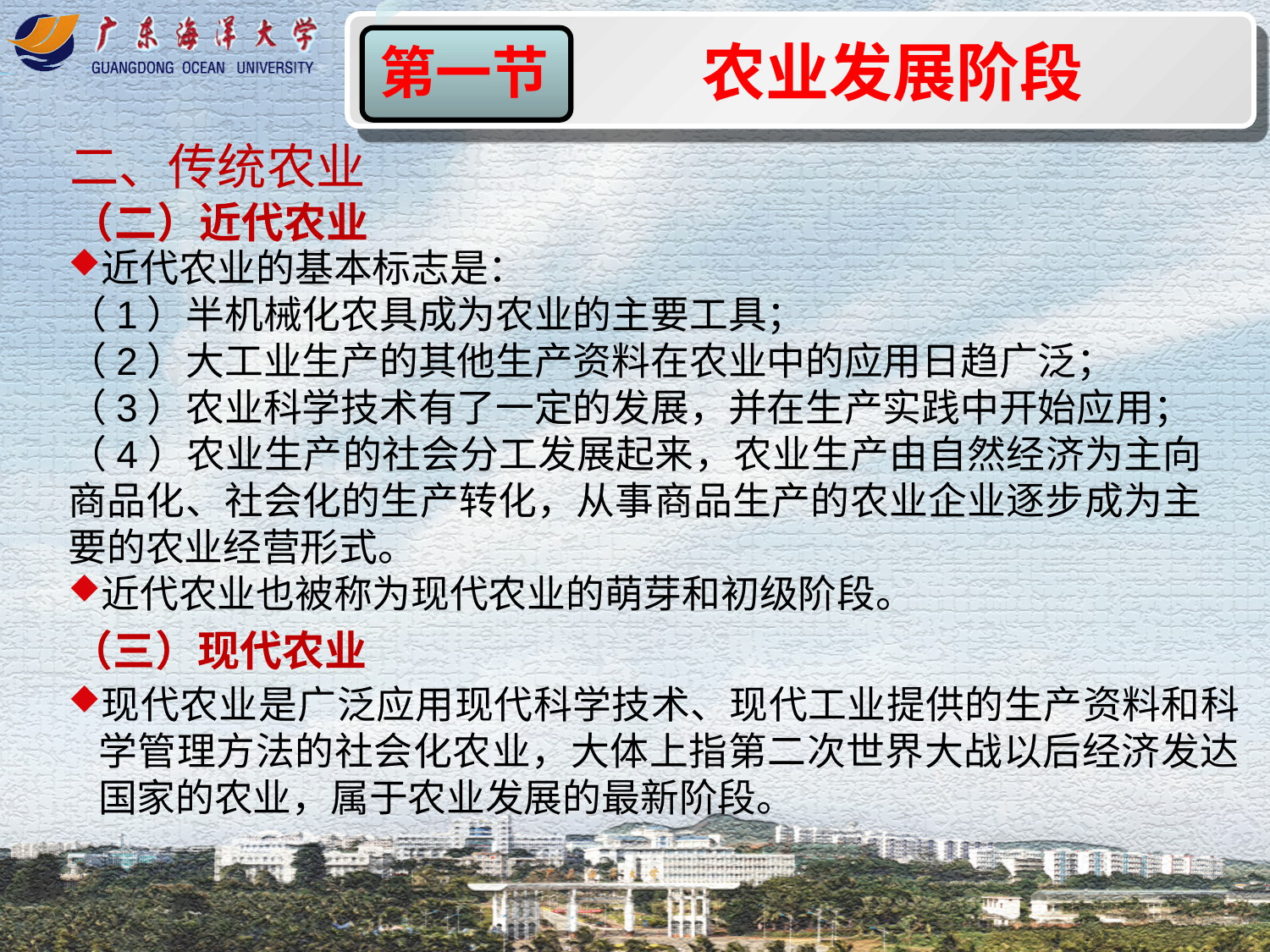

农业发展阶段

第一节
二、传统农业
（二）近代农业
近代农业的基本标志是：
（1）半机械化农具成为农业的主要工具；
（2）大工业生产的其他生产资料在农业中的应用日趋广泛；
（3）农业科学技术有了一定的发展，并在生产实践中开始应用；
（4）农业生产的社会分工发展起来，农业生产由自然经济为主向商品化、社会化的生产转化，从事商品生产的农业企业逐步成为主要的农业经营形式。
近代农业也被称为现代农业的萌芽和初级阶段。
（三）现代农业
现代农业是广泛应用现代科学技术、现代工业提供的生产资料和科学管理方法的社会化农业，大体上指第二次世界大战以后经济发达国家的农业，属于农业发展的最新阶段。